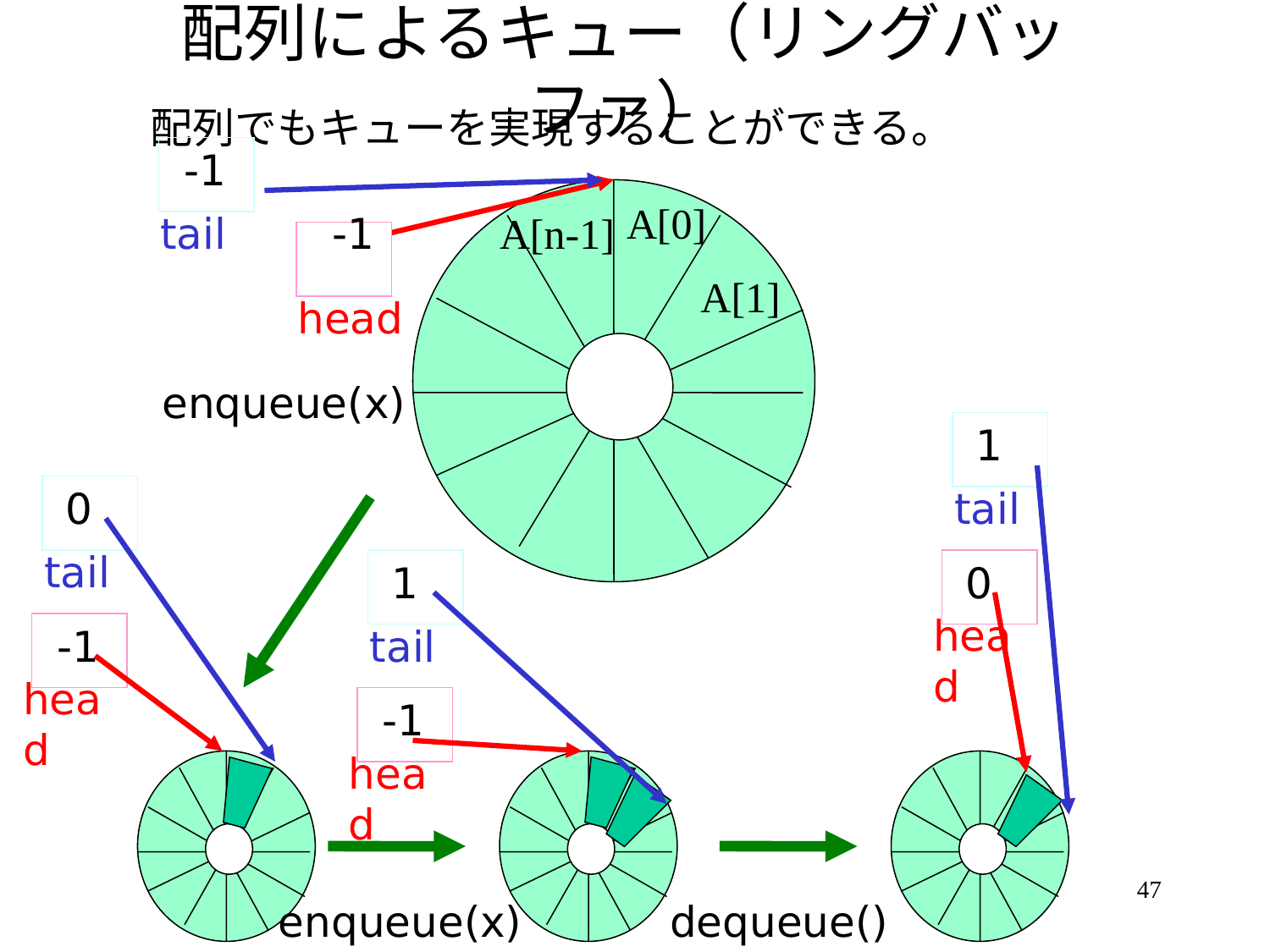

# 配列によるキュー（リングバッファ）
配列でもキューを実現することができる。

-1

A[0]
tail
-1
A[n-1]

A[1]
head
enqueue(x)

1

0
tail

tail

1

0

head

-1
tail

head

-1
head

47
enqueue(x)
dequeue()